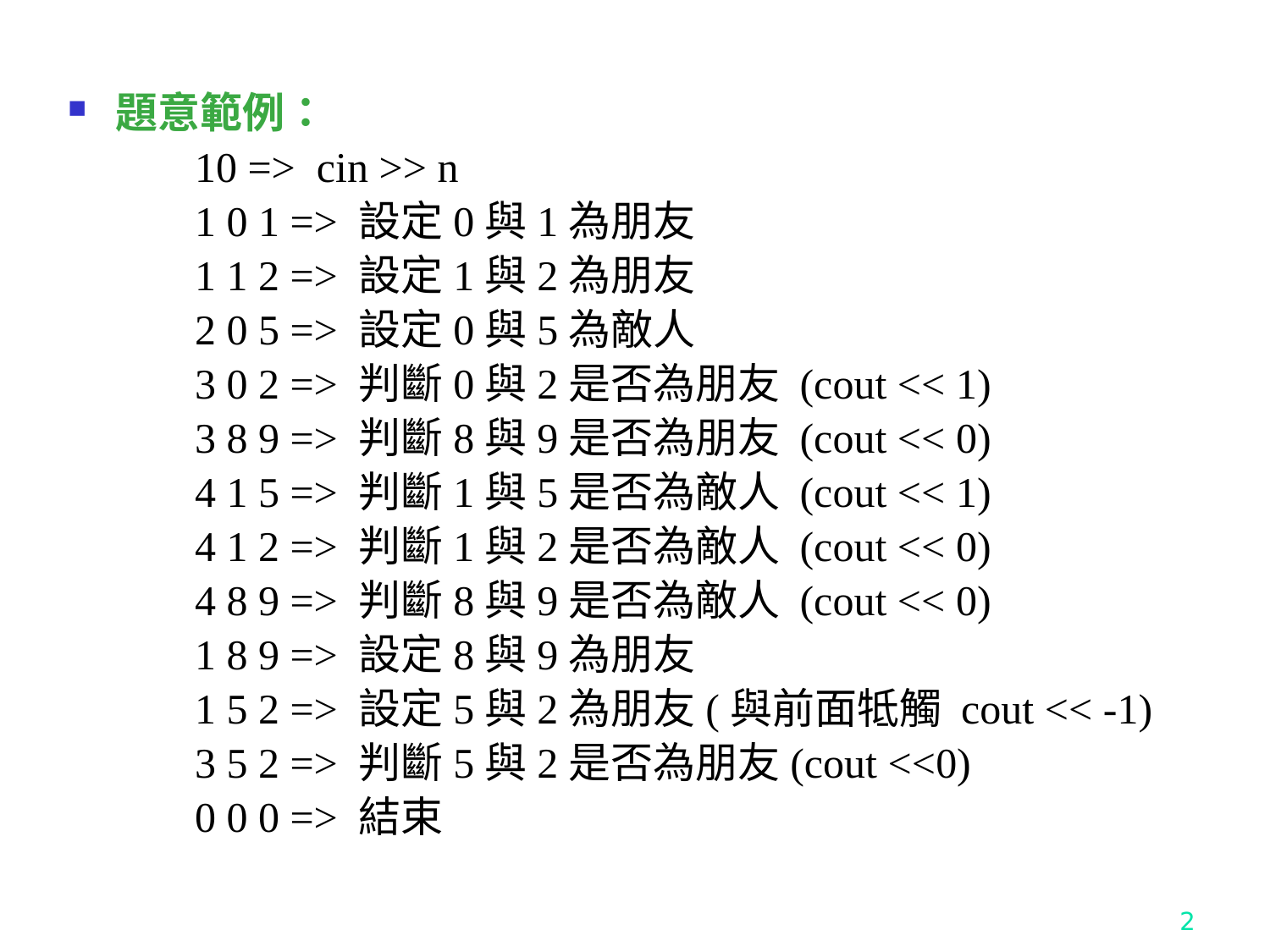

題意範例：
	10 =>  cin >> n
	1 0 1 => 設定0與1為朋友
	1 1 2 => 設定1與2為朋友
	2 0 5 => 設定0與5為敵人
	3 0 2 => 判斷0與2是否為朋友 (cout << 1)
	3 8 9 => 判斷8與9是否為朋友 (cout << 0)
	4 1 5 => 判斷1與5是否為敵人 (cout << 1)
	4 1 2 => 判斷1與2是否為敵人 (cout << 0)
	4 8 9 => 判斷8與9是否為敵人 (cout << 0)
	1 8 9 => 設定8與9為朋友
	1 5 2 => 設定5與2為朋友(與前面牴觸 cout << -1)
	3 5 2 => 判斷5與2是否為朋友(cout <<0)
	0 0 0 => 結束

2